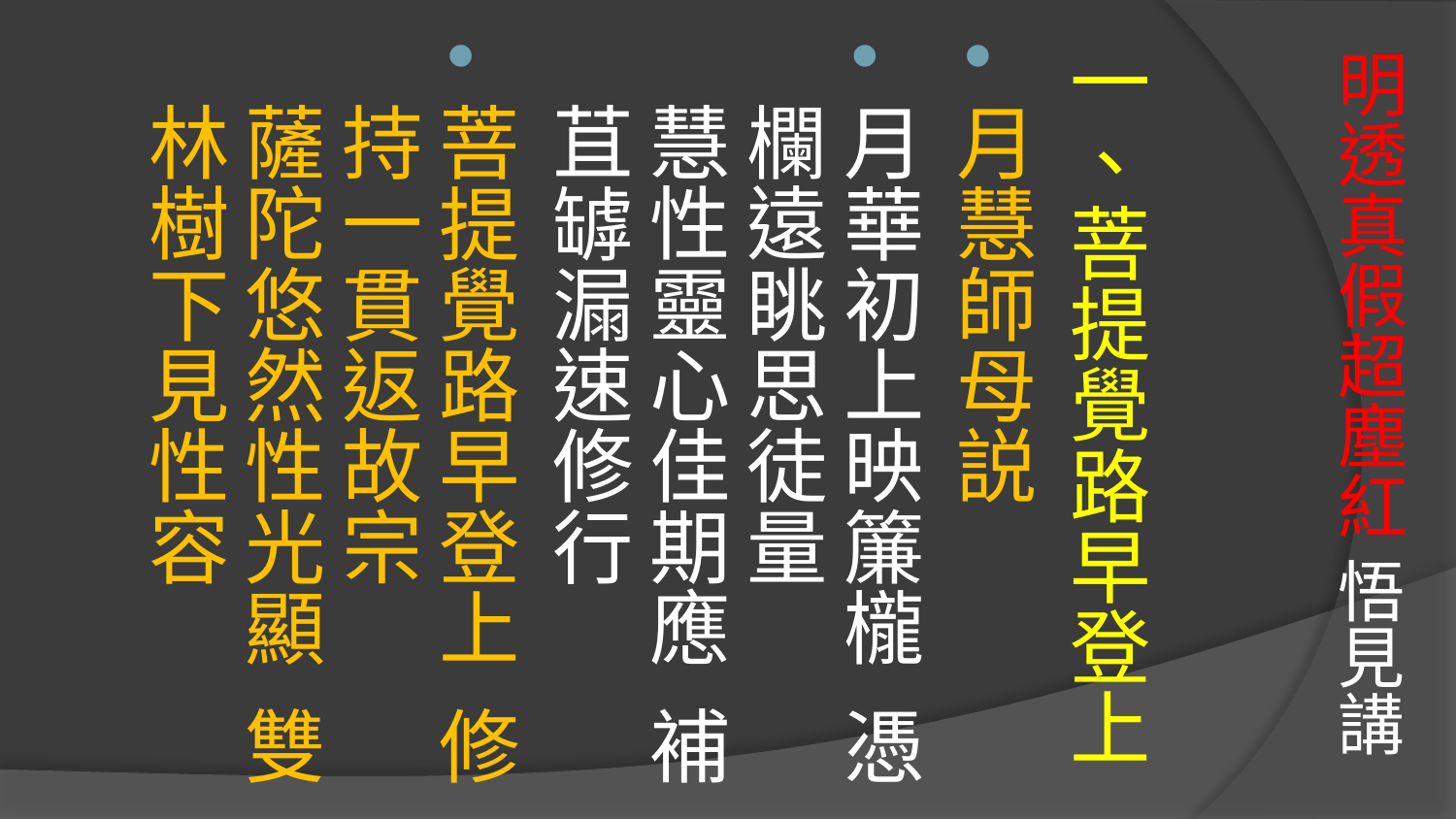

# 明透真假超塵紅 悟見講
一、菩提覺路早登上
月慧師母説
月華初上映簾櫳  憑欄遠眺思徒量
慧性靈心佳期應  補苴罅漏速修行
菩提覺路早登上  修持一貫返故宗
薩陀悠然性光顯  雙林樹下見性容